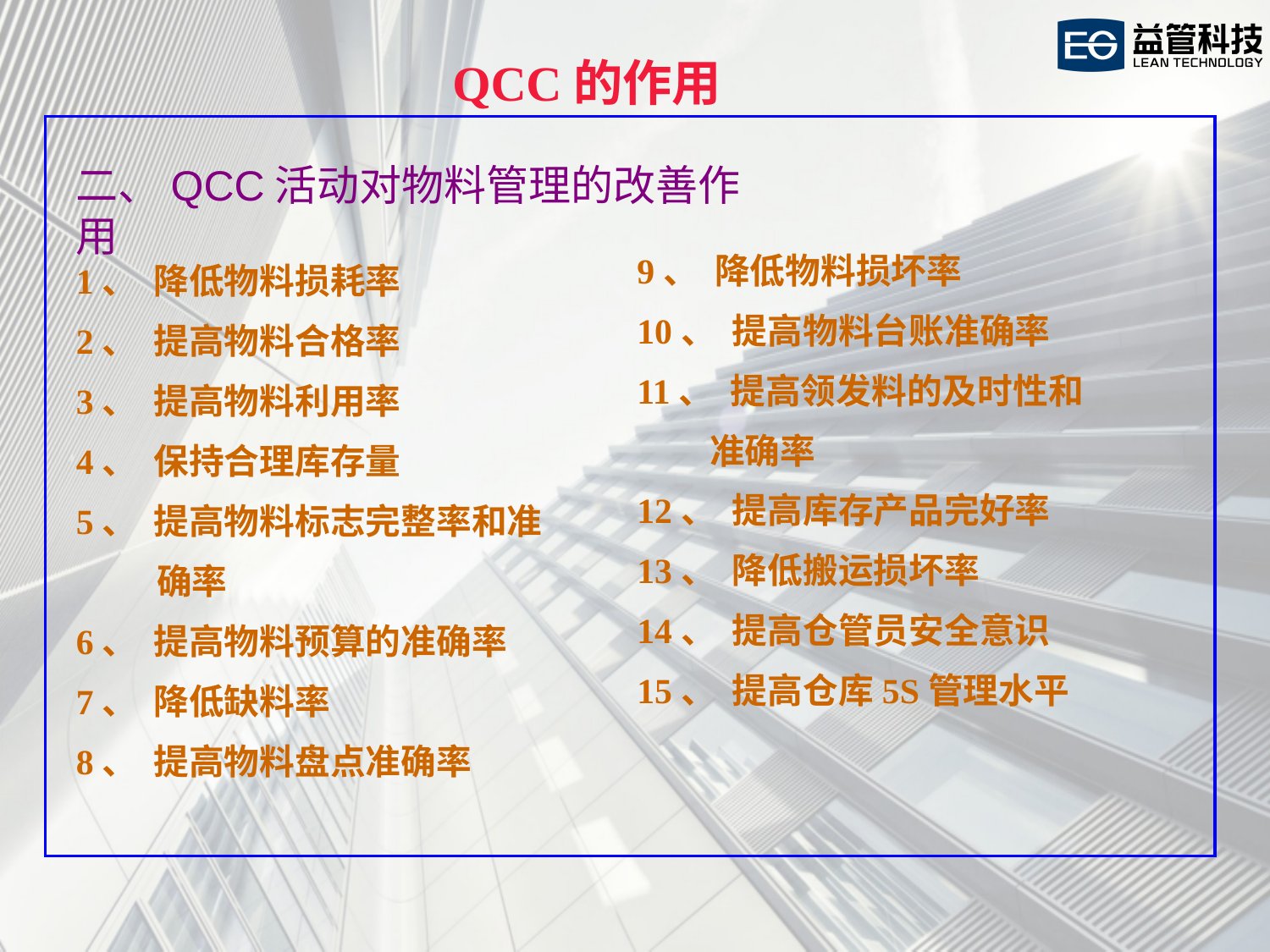

QCC的作用

二、QCC活动对物料管理的改善作用
9、  降低物料损坏率
10、  提高物料台账准确率
11、  提高领发料的及时性和
        准确率
12、  提高库存产品完好率
13、  降低搬运损坏率
14、  提高仓管员安全意识
15、  提高仓库5S管理水平
1、  降低物料损耗率
2、  提高物料合格率
3、  提高物料利用率
4、  保持合理库存量
5、  提高物料标志完整率和准
         确率
6、  提高物料预算的准确率
7、  降低缺料率
8、  提高物料盘点准确率